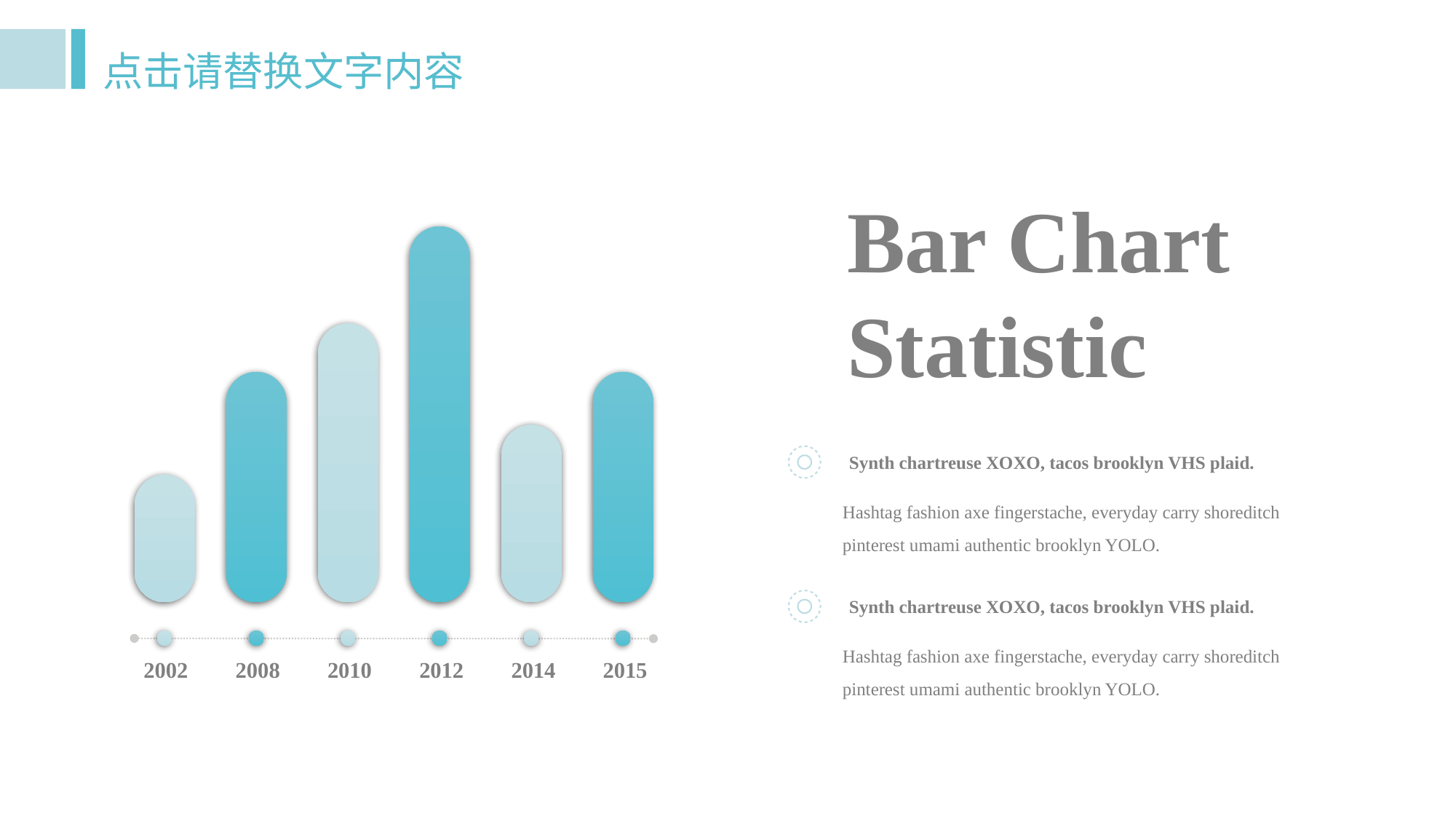

点击请替换文字内容

Bar Chart
Statistic

Synth chartreuse XOXO, tacos brooklyn VHS plaid.

Hashtag fashion axe fingerstache, everyday carry shoreditch pinterest umami authentic brooklyn YOLO.

Synth chartreuse XOXO, tacos brooklyn VHS plaid.
Hashtag fashion axe fingerstache, everyday carry shoreditch pinterest umami authentic brooklyn YOLO.

2002
2008
2010
2012
2014
2015